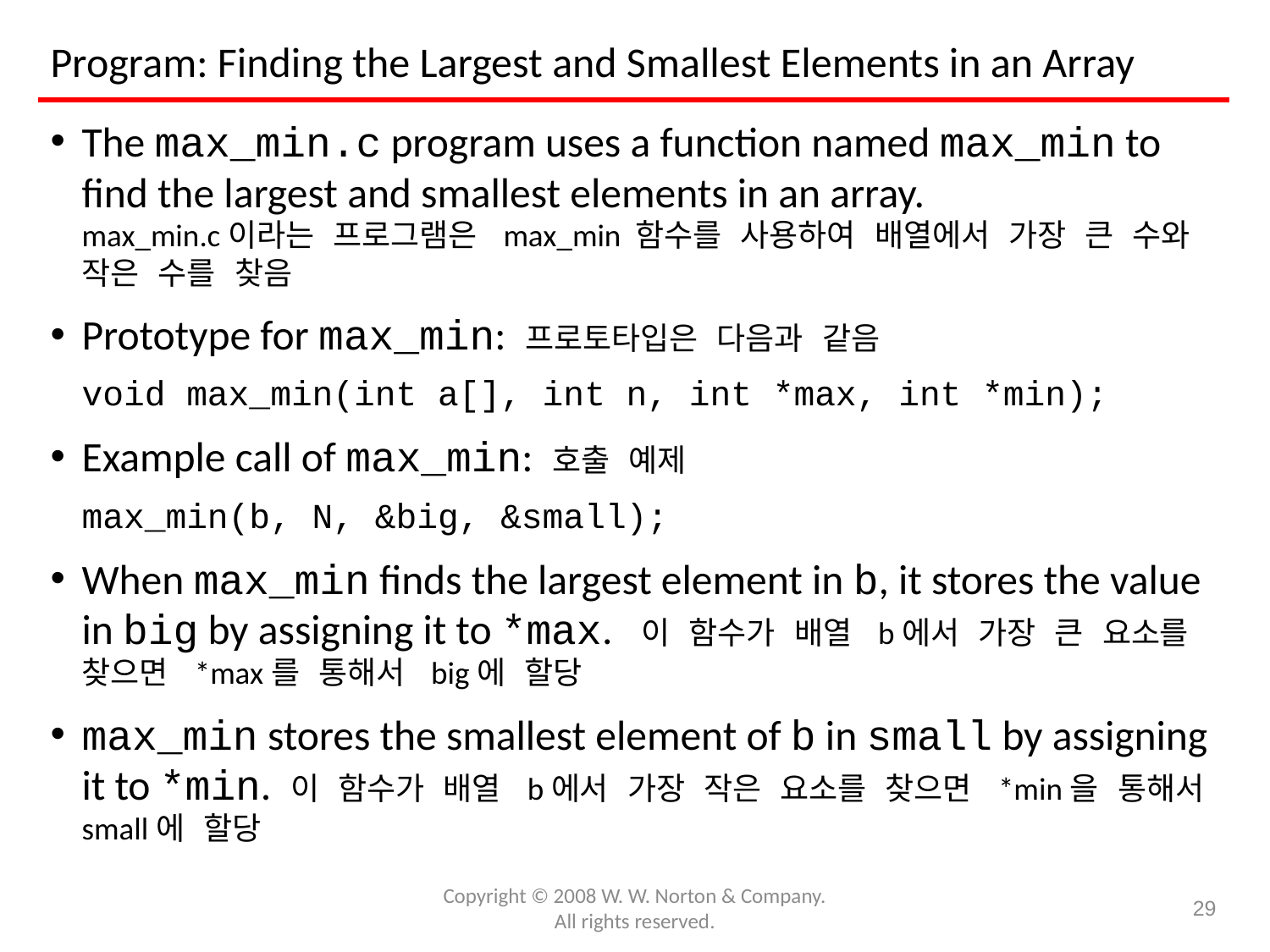

# Program: Finding the Largest and Smallest Elements in an Array
The max_min.c program uses a function named max_min to find the largest and smallest elements in an array.
max_min.c이라는 프로그램은 max_min 함수를 사용하여 배열에서 가장 큰 수와 작은 수를 찾음
Prototype for max_min: 프로토타입은 다음과 같음
	void max_min(int a[], int n, int *max, int *min);
Example call of max_min: 호출 예제
	max_min(b, N, &big, &small);
When max_min finds the largest element in b, it stores the value in big by assigning it to *max.  이 함수가 배열 b에서 가장 큰 요소를 찾으면 *max를 통해서 big에 할당
max_min stores the smallest element of b in small by assigning it to *min. 이 함수가 배열 b에서 가장 작은 요소를 찾으면 *min을 통해서 small에 할당
Copyright © 2008 W. W. Norton & Company.
All rights reserved.
29